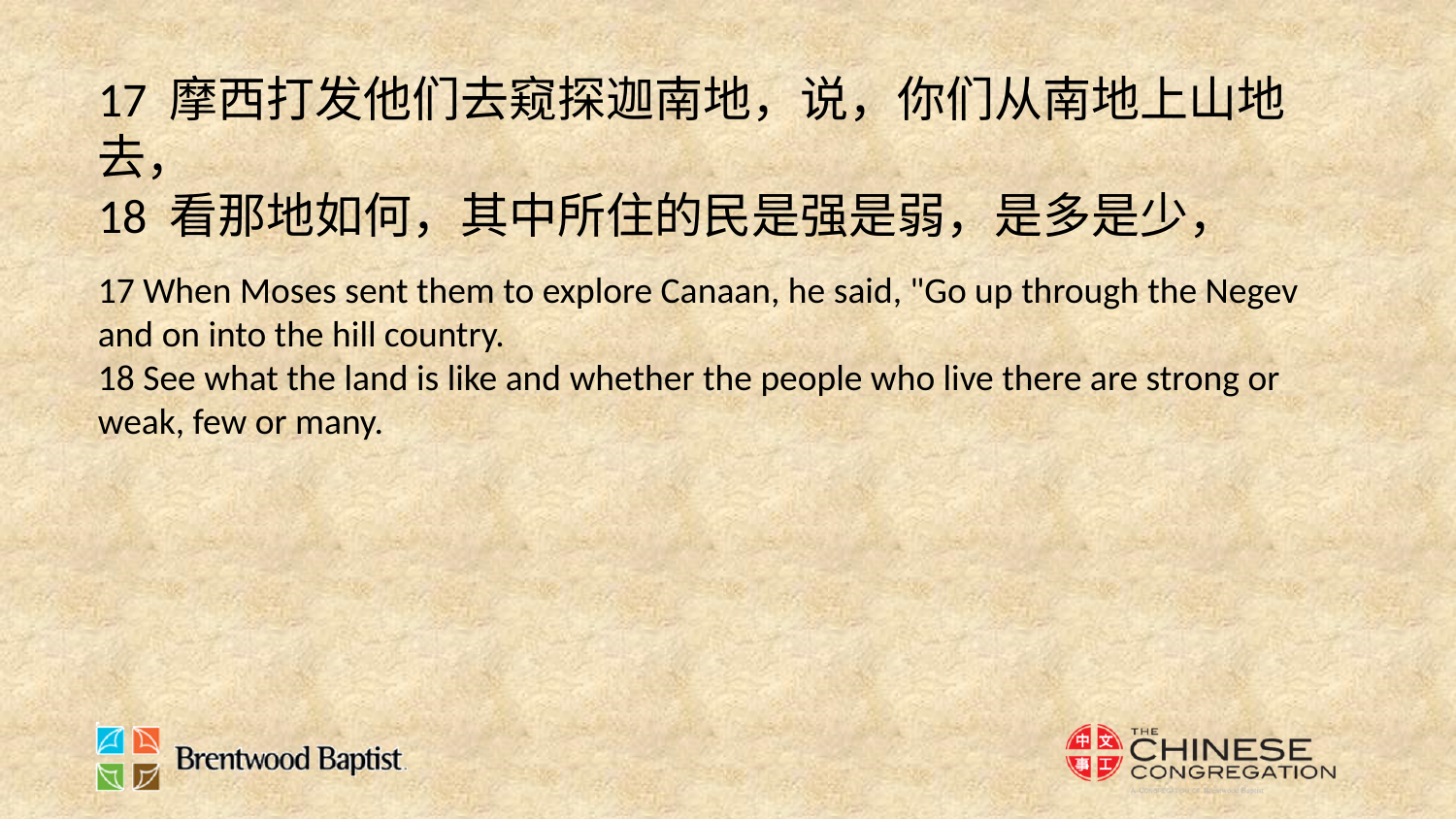

17 摩西打发他们去窥探迦南地，说，你们从南地上山地去，
18 看那地如何，其中所住的民是强是弱，是多是少，

17 When Moses sent them to explore Canaan, he said, "Go up through the Negev and on into the hill country.
18 See what the land is like and whether the people who live there are strong or weak, few or many.